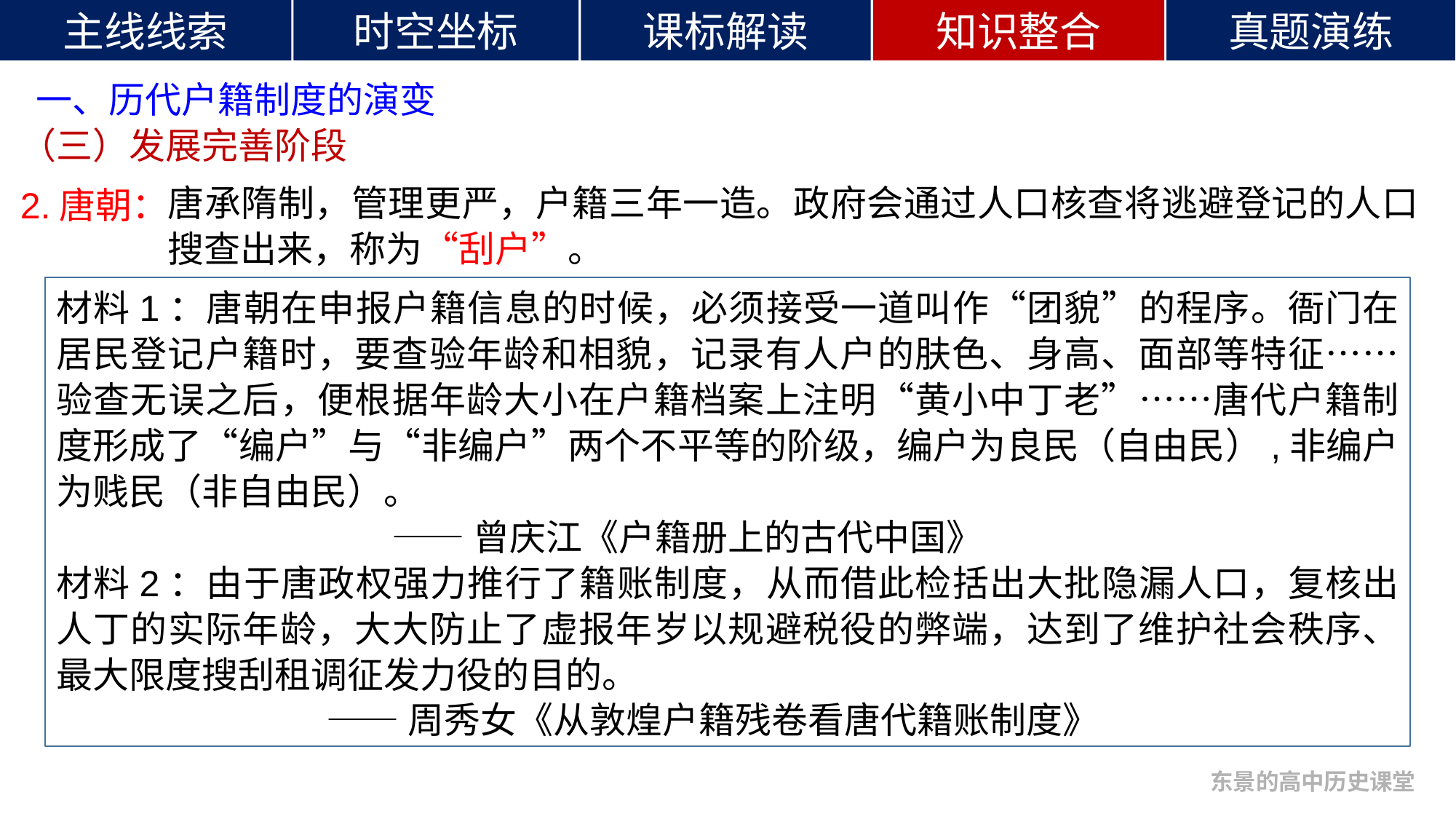

一、历代户籍制度的演变
（三）发展完善阶段
2.唐朝：
唐承隋制，管理更严，户籍三年一造。政府会通过人口核查将逃避登记的人口搜查出来，称为“刮户”。
材料1：唐朝在申报户籍信息的时候，必须接受一道叫作“团貌”的程序。衙门在居民登记户籍时，要查验年龄和相貌，记录有人户的肤色、身高、面部等特征……验查无误之后，便根据年龄大小在户籍档案上注明“黄小中丁老”……唐代户籍制度形成了“编户”与“非编户”两个不平等的阶级，编户为良民（自由民）,非编户为贱民（非自由民）。
                                         ——曾庆江《户籍册上的古代中国》
材料2：由于唐政权强力推行了籍账制度，从而借此检括出大批隐漏人口，复核出人丁的实际年龄，大大防止了虚报年岁以规避税役的弊端，达到了维护社会秩序、最大限度搜刮租调征发力役的目的。
                                 ——周秀女《从敦煌户籍残卷看唐代籍账制度》